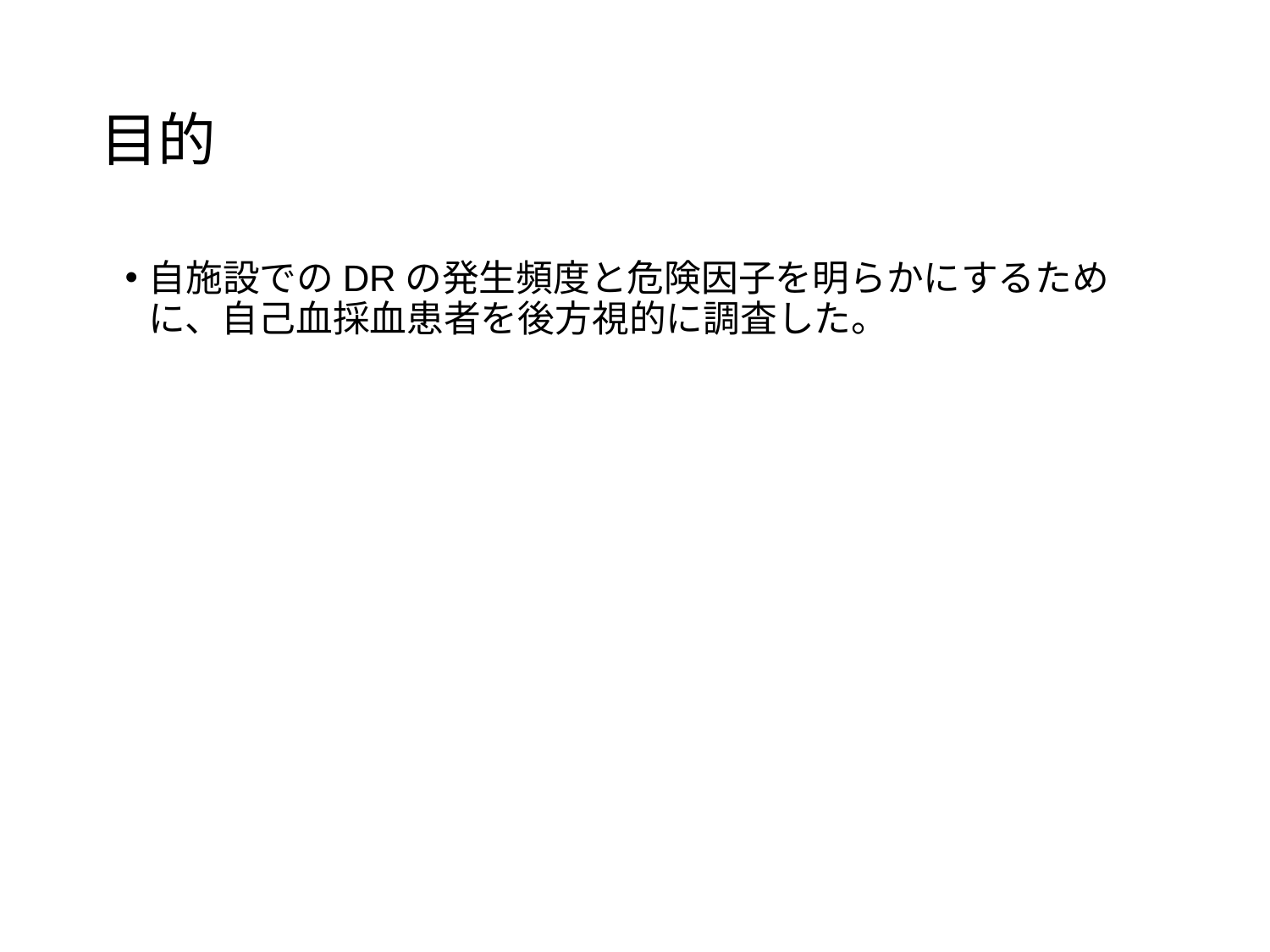

# 目的
自施設でのDRの発生頻度と危険因子を明らかにするために、自己血採血患者を後方視的に調査した。